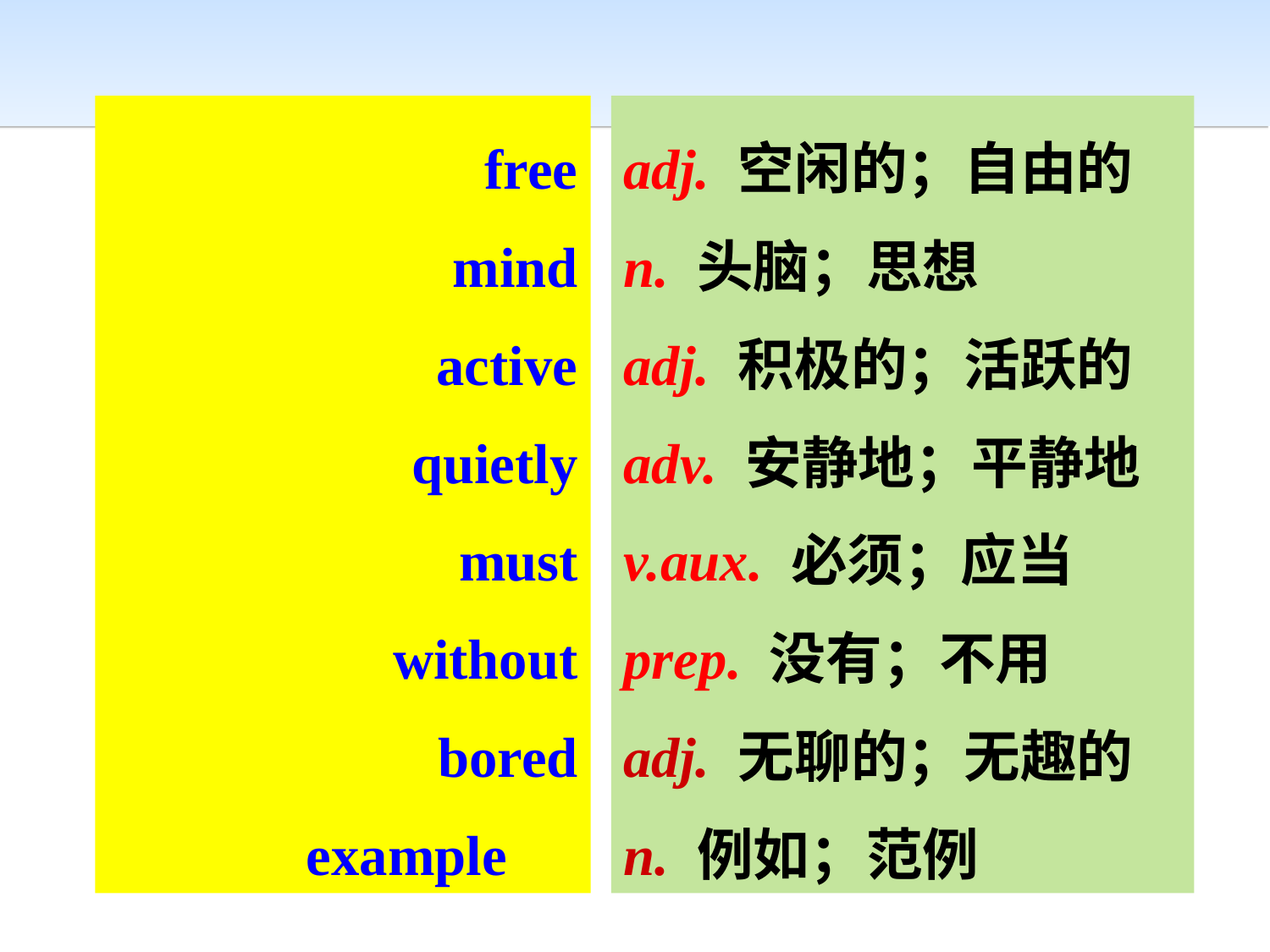

free
mind
active
quietly
must
without
bored
example
adj. 空闲的；自由的
n. 头脑；思想
adj. 积极的；活跃的
adv. 安静地；平静地
v.aux. 必须；应当
prep. 没有；不用
adj. 无聊的；无趣的
n. 例如；范例